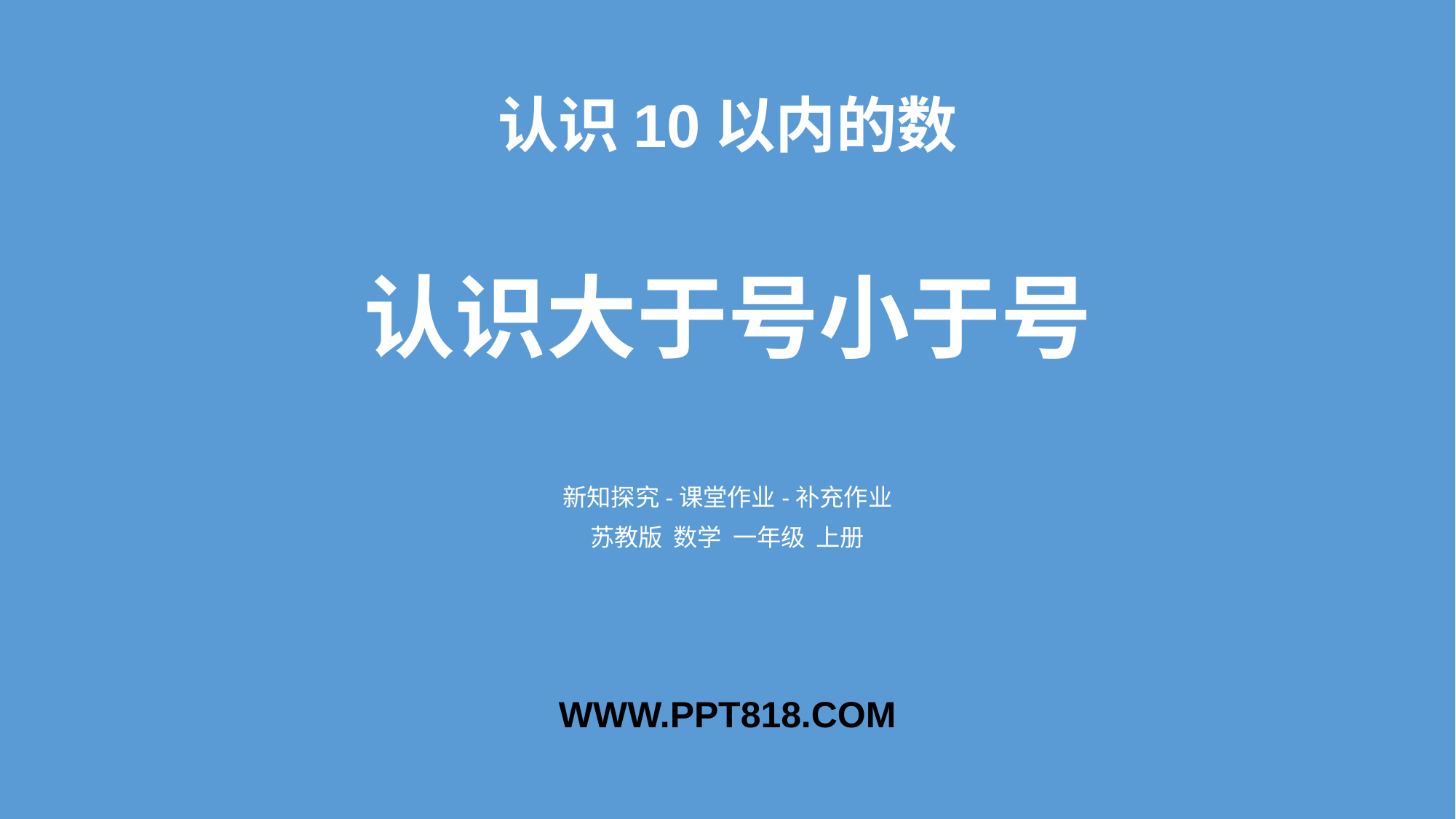

认识10以内的数
认识大于号小于号
新知探究-课堂作业-补充作业
苏教版  数学  一年级  上册
WWW.PPT818.COM